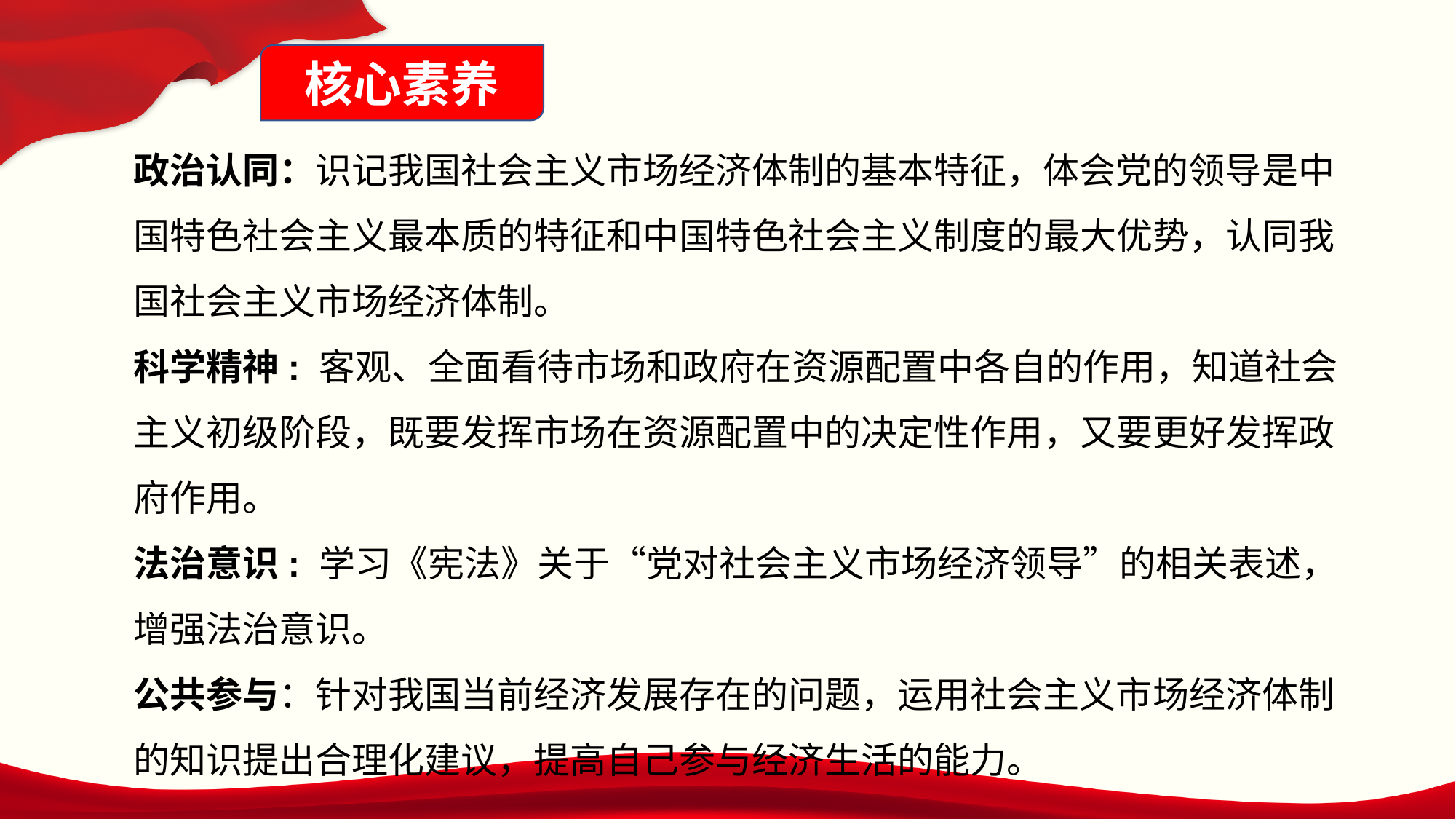

核心素养
政治认同：识记我国社会主义市场经济体制的基本特征，体会党的领导是中国特色社会主义最本质的特征和中国特色社会主义制度的最大优势，认同我国社会主义市场经济体制。
科学精神: 客观、全面看待市场和政府在资源配置中各自的作用，知道社会主义初级阶段，既要发挥市场在资源配置中的决定性作用，又要更好发挥政府作用。
法治意识: 学习《宪法》关于“党对社会主义市场经济领导”的相关表述，增强法治意识。
公共参与：针对我国当前经济发展存在的问题，运用社会主义市场经济体制的知识提出合理化建议，提高自己参与经济生活的能力。